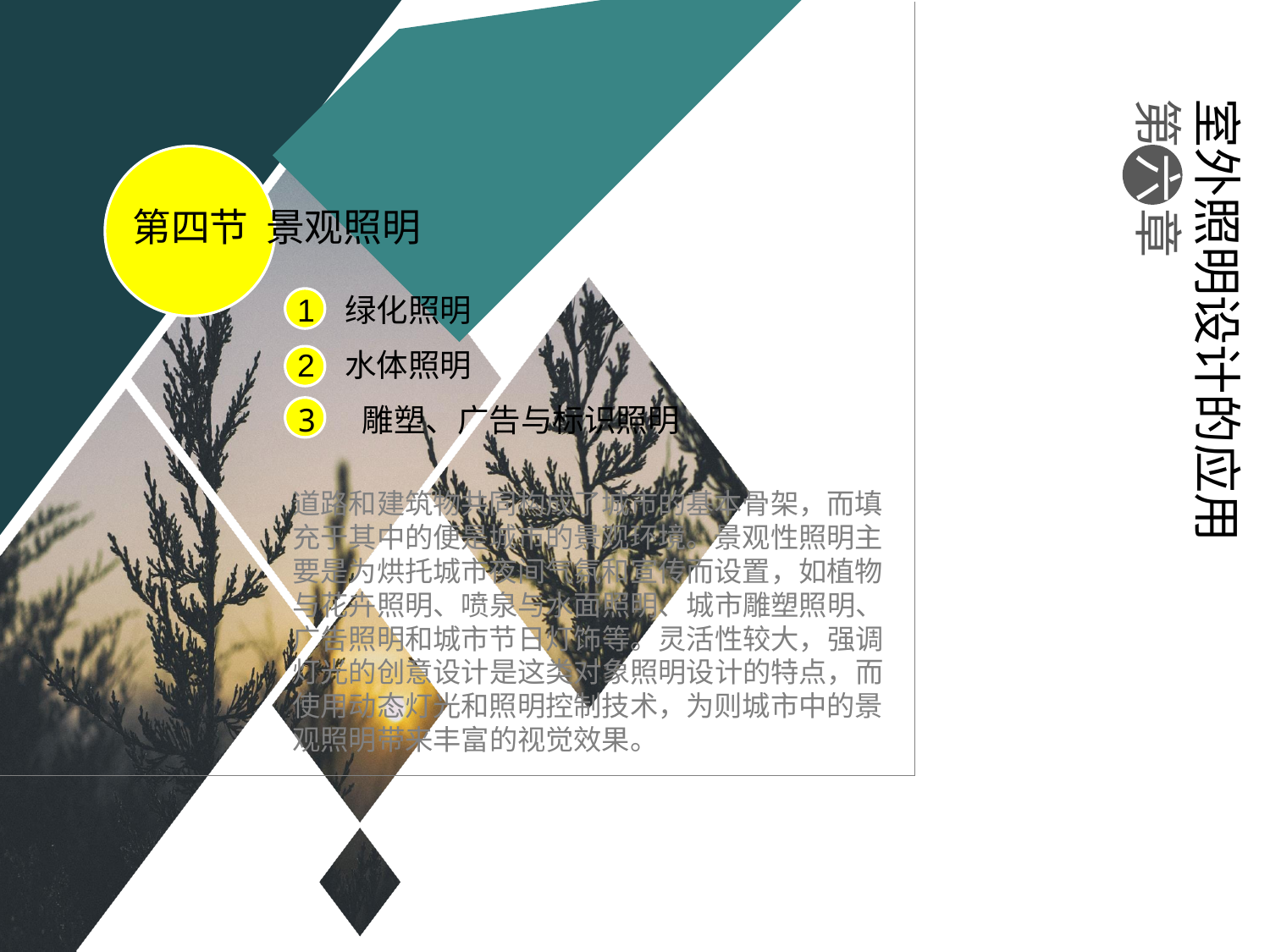

室外照明设计的应用
第 六 章

第四节  景观照明
绿化照明

水体照明

3  雕塑、广告与标识照明

道路和建筑物共同构成了城市的基本骨架，而填充于其中的便是城市的景观环境。景观性照明主要是为烘托城市夜间气氛和宣传而设置，如植物与花卉照明、喷泉与水面照明、城市雕塑照明、广告照明和城市节日灯饰等。灵活性较大，强调灯光的创意设计是这类对象照明设计的特点，而使用动态灯光和照明控制技术，为则城市中的景观照明带来丰富的视觉效果。

#